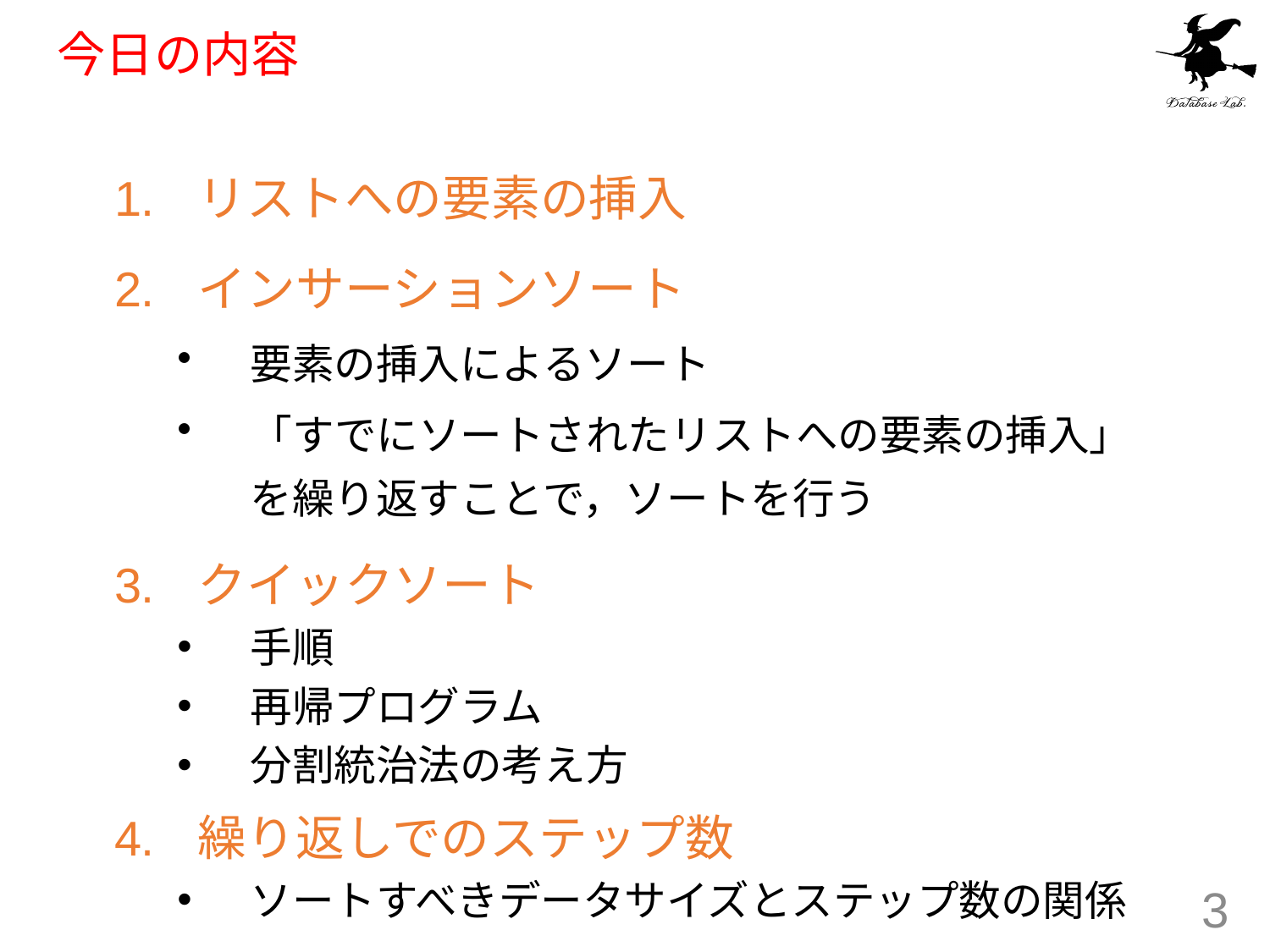

# 今日の内容
リストへの要素の挿入
インサーションソート
要素の挿入によるソート
「すでにソートされたリストへの要素の挿入」を繰り返すことで，ソートを行う
クイックソート
手順
再帰プログラム
分割統治法の考え方
繰り返しでのステップ数
ソートすべきデータサイズとステップ数の関係
3